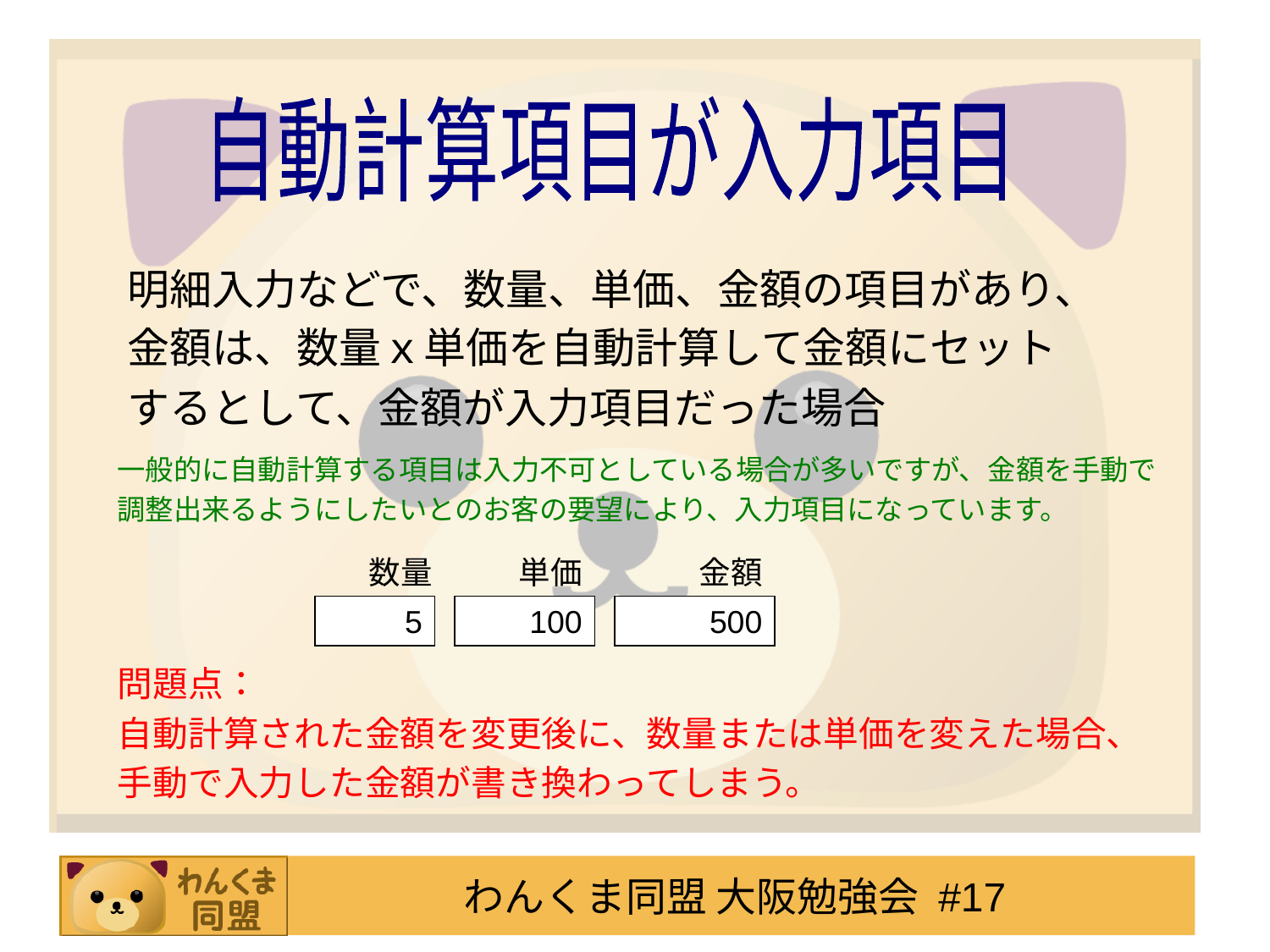

自動計算項目が入力項目
明細入力などで、数量、単価、金額の項目があり、
金額は、数量ｘ単価を自動計算して金額にセット
するとして、金額が入力項目だった場合
一般的に自動計算する項目は入力不可としている場合が多いですが、金額を手動で
調整出来るようにしたいとのお客の要望により、入力項目になっています。
数量
金額
単価
5
100
500
問題点：
自動計算された金額を変更後に、数量または単価を変えた場合、
手動で入力した金額が書き換わってしまう。